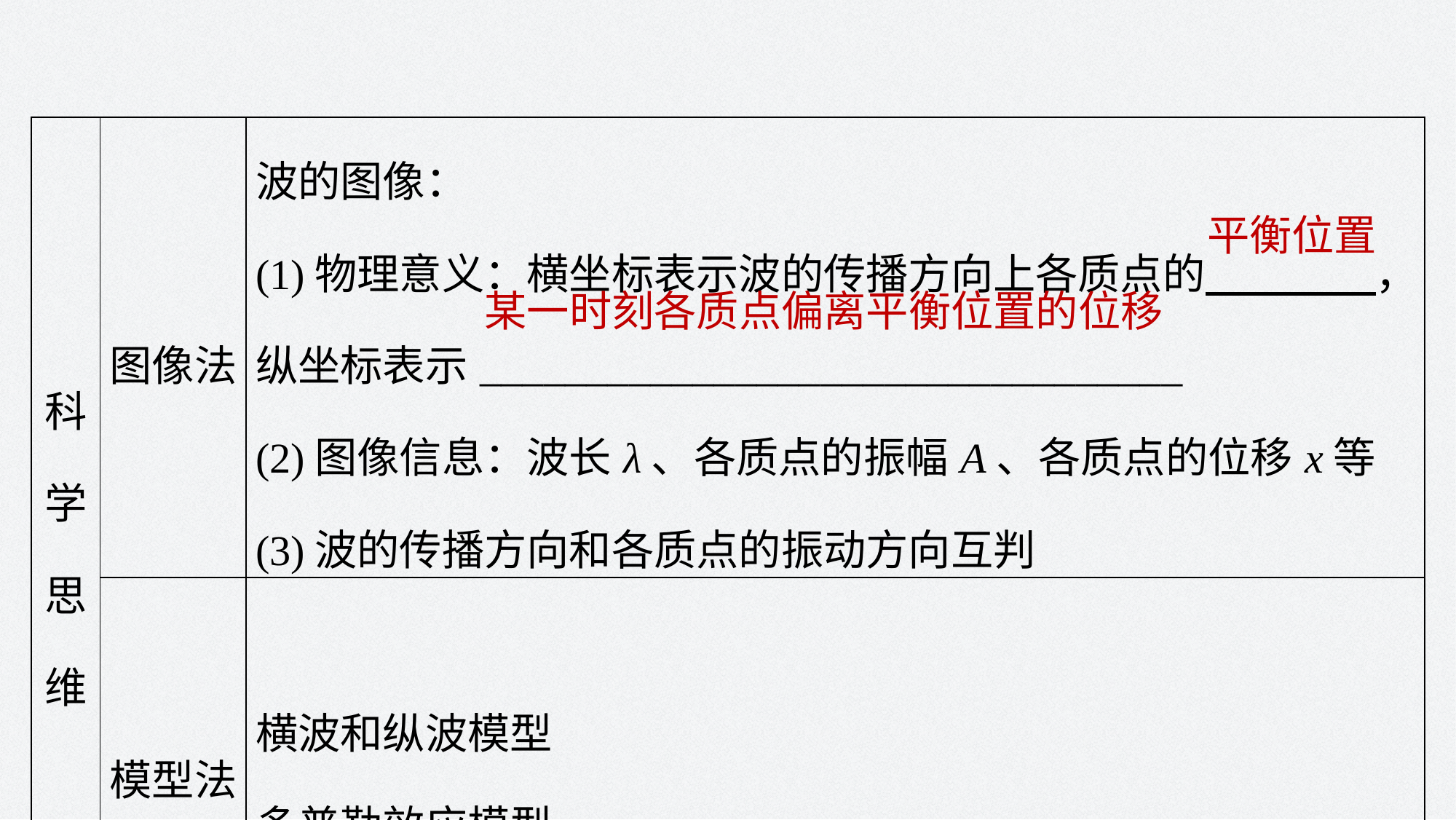

| 科学思维 | 图像法 | 波的图像： (1)物理意义：横坐标表示波的传播方向上各质点的 ，纵坐标表示\_\_\_\_\_\_\_\_\_\_\_\_\_\_\_\_\_\_\_\_\_\_\_\_\_\_\_\_\_\_\_\_\_ (2)图像信息：波长λ、各质点的振幅A、各质点的位移x等 (3)波的传播方向和各质点的振动方向互判 |
| --- | --- | --- |
|  | 模型法 | 横波和纵波模型 多普勒效应模型 |
平衡位置
某一时刻各质点偏离平衡位置的位移